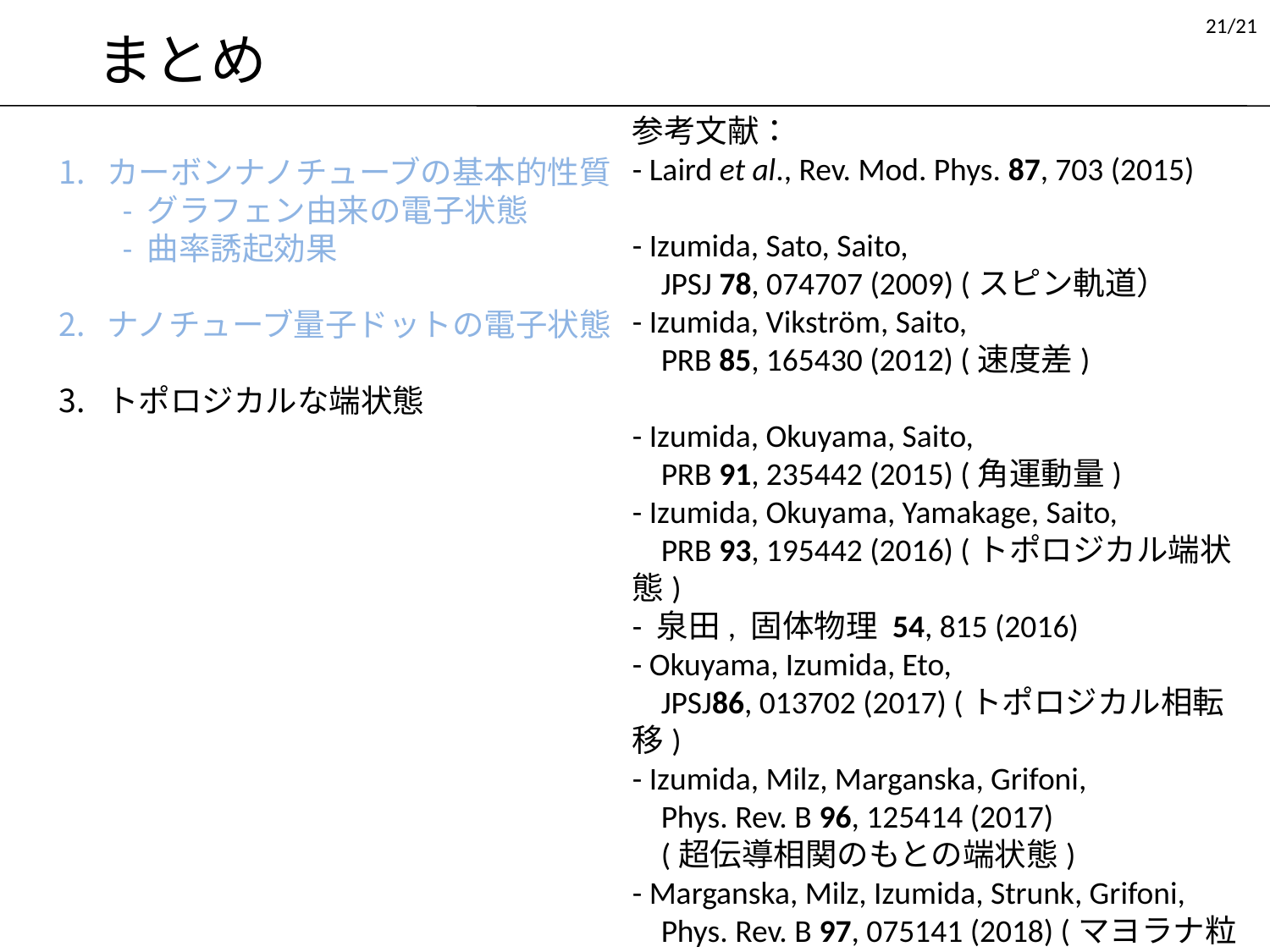

21/21
まとめ
参考文献：
- Laird et al., Rev. Mod. Phys. 87, 703 (2015)

- Izumida, Sato, Saito,
    JPSJ 78, 074707 (2009) (スピン軌道）
- Izumida, Vikström, Saito,
    PRB 85, 165430 (2012) (速度差)

- Izumida, Okuyama, Saito,
    PRB 91, 235442 (2015) (角運動量)
- Izumida, Okuyama, Yamakage, Saito,
    PRB 93, 195442 (2016) (トポロジカル端状態)
- 泉田, 固体物理 54, 815 (2016)
- Okuyama, Izumida, Eto,
    JPSJ86, 013702 (2017) (トポロジカル相転移)
- Izumida, Milz, Marganska, Grifoni,
    Phys. Rev. B 96, 125414 (2017)
    (超伝導相関のもとの端状態)
- Marganska, Milz, Izumida, Strunk, Grifoni,
    Phys. Rev. B 97, 075141 (2018) (マヨラナ粒子)

カーボンナノチューブの基本的性質
- グラフェン由来の電子状態
- 曲率誘起効果

ナノチューブ量子ドットの電子状態

トポロジカルな端状態